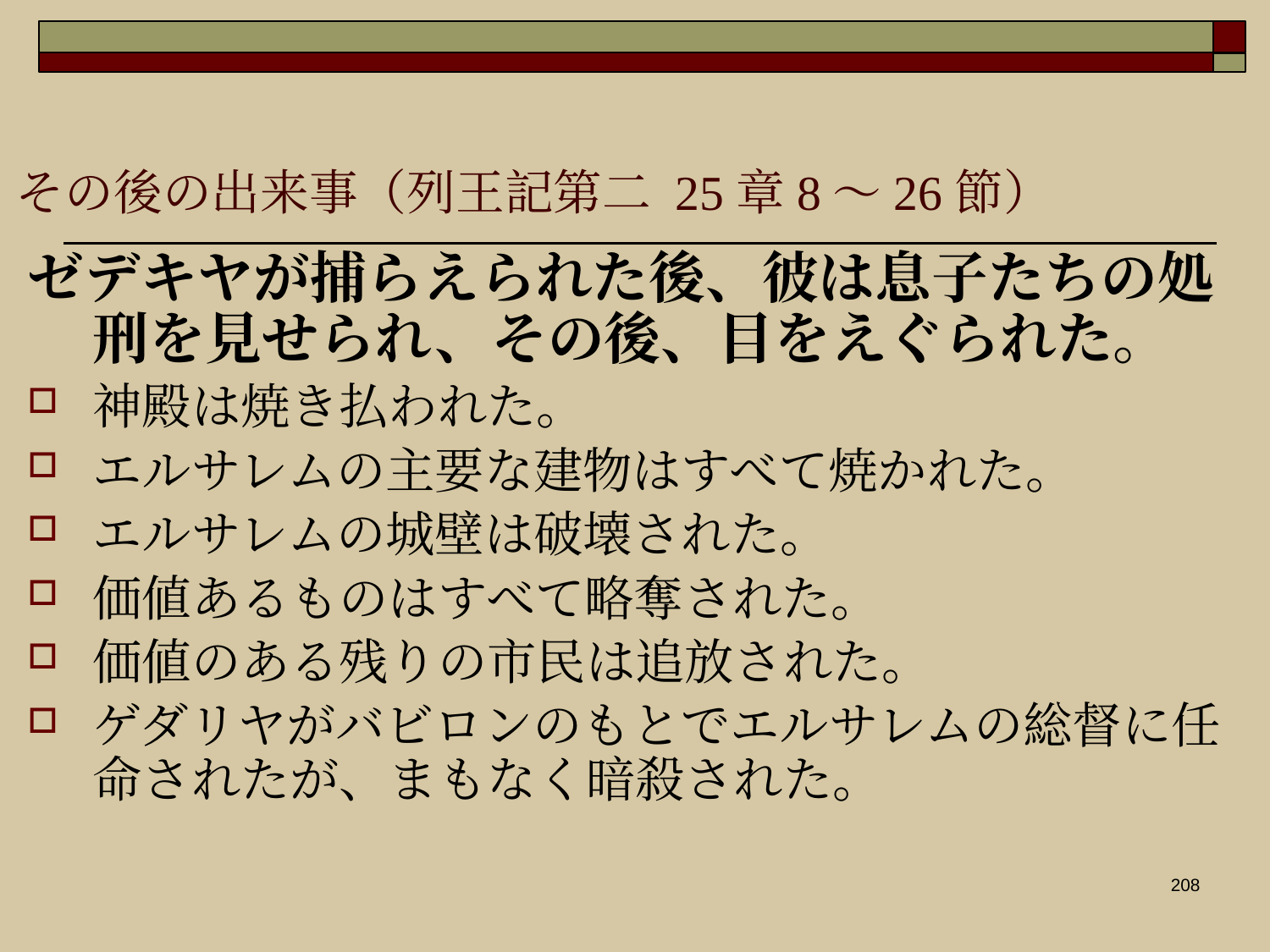

その後の出来事（列王記第二 25章8〜26節）
ゼデキヤが捕らえられた後、彼は息子たちの処刑を見せられ、その後、目をえぐられた。
神殿は焼き払われた。
エルサレムの主要な建物はすべて焼かれた。
エルサレムの城壁は破壊された。
価値あるものはすべて略奪された。
価値のある残りの市民は追放された。
ゲダリヤがバビロンのもとでエルサレムの総督に任命されたが、まもなく暗殺された。
208